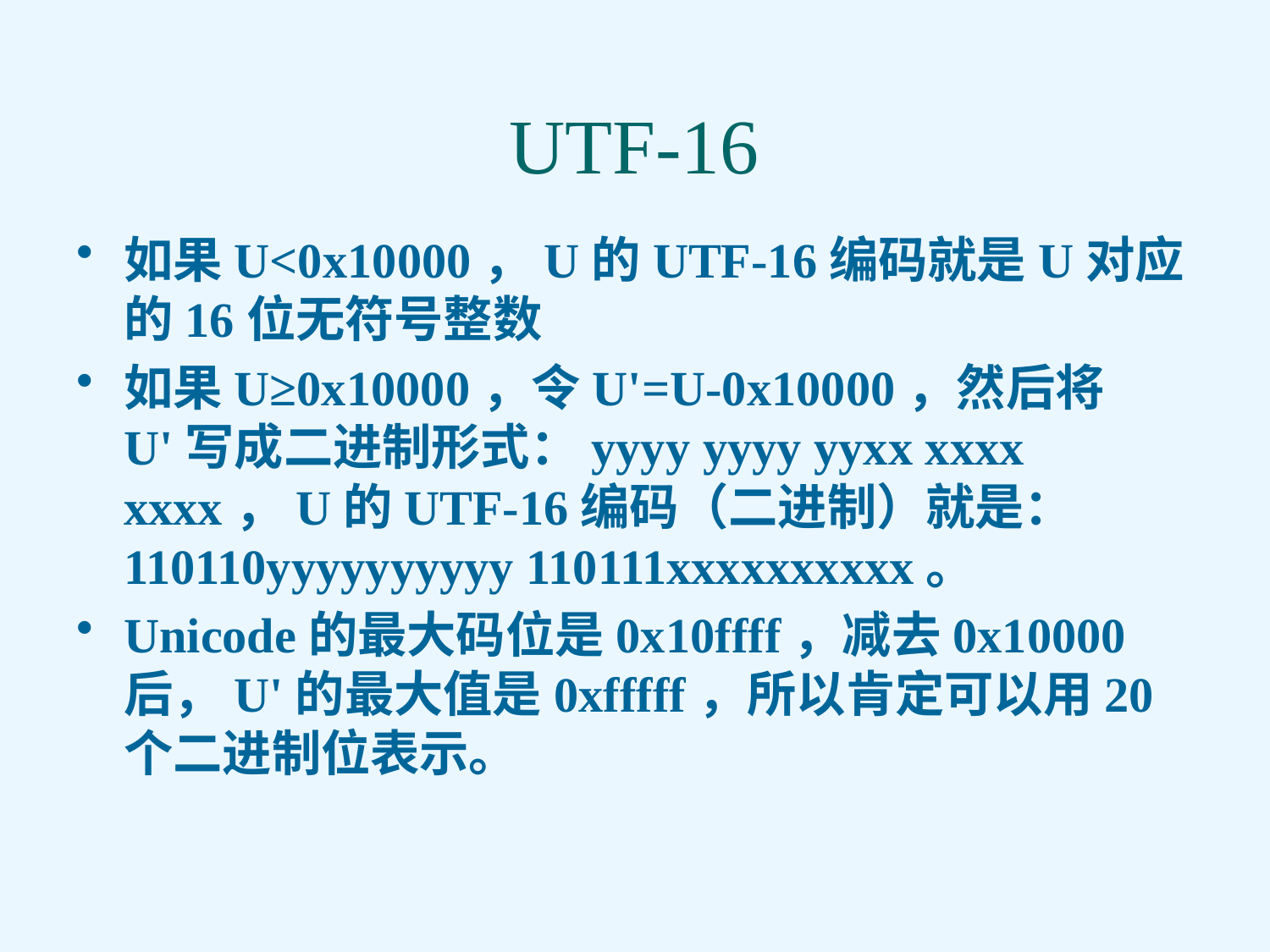

# UTF-16
如果U<0x10000，U的UTF-16编码就是U对应的16位无符号整数
如果U≥0x10000，令U'=U-0x10000，然后将U'写成二进制形式：yyyy yyyy yyxx xxxx xxxx，U的UTF-16编码（二进制）就是：110110yyyyyyyyyy 110111xxxxxxxxxx。
Unicode的最大码位是0x10ffff，减去0x10000后，U'的最大值是0xfffff，所以肯定可以用20个二进制位表示。